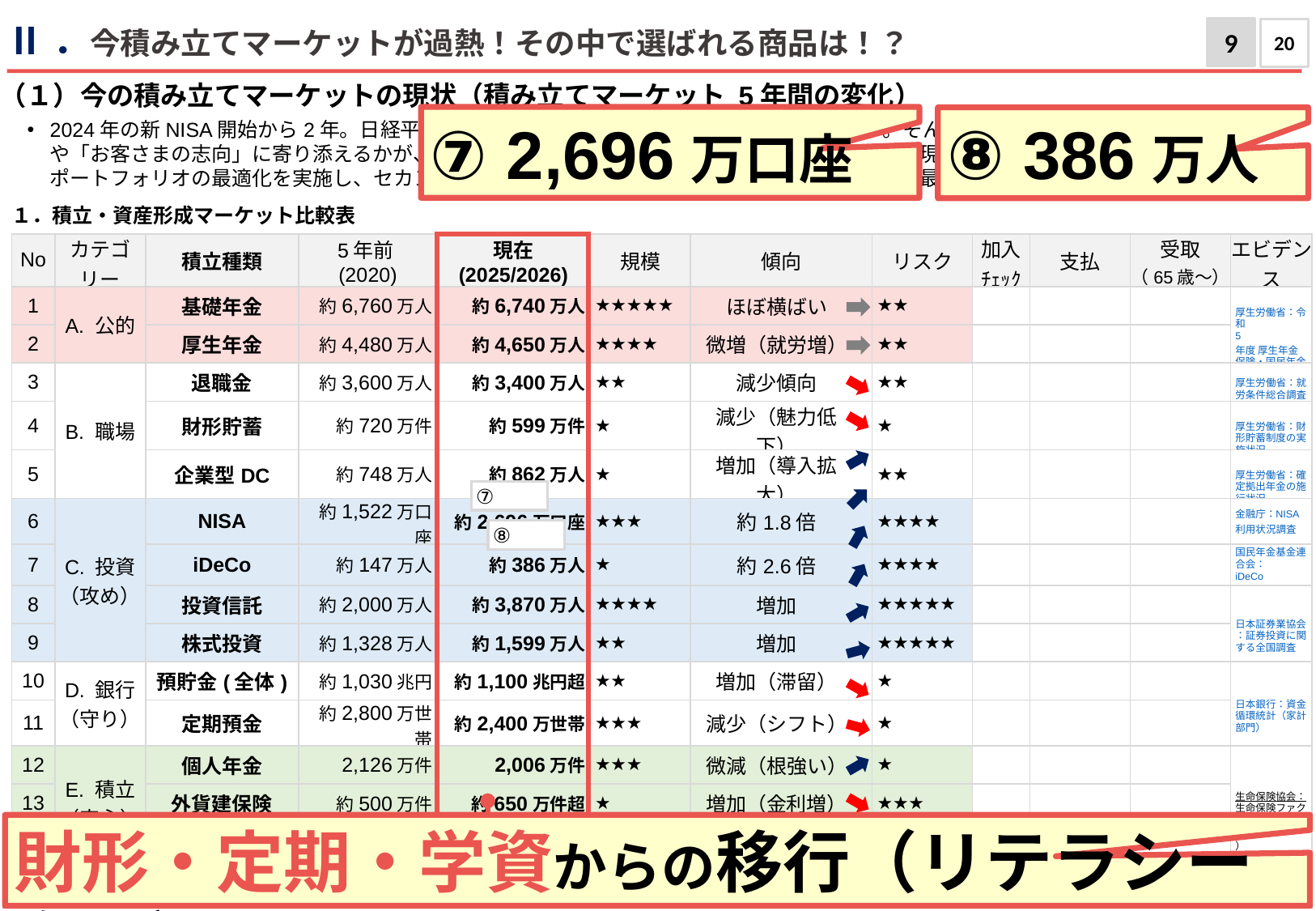

Ⅱ．今積み立てマーケットが過熱！その中で選ばれる商品は！？
9
20
（１）今の積み立てマーケットの現状（積み立てマーケット 5年間の変化）
⑦ 2,696万口座
⑧ 386万人
2024年の新NISA開始から2年。日経平均の高騰など市場はかつてなく活況となっています。そんな今だからこそ、「お客さまの不安」や「お客さまの志向」に寄り添えるかが、分かれ道です！今日は、そんな積み立てマーケットの現況を紹介しておりますので、お客さまのポートフォリオの最適化を実施し、セカンドライフに向けた計画を「お客さまの志向に合致した最適な形」アップデートしましょう！
１．積立・資産形成マーケット比較表
| No | カテゴリー | 積立種類 | 5年前 (2020) | 現在 (2025/2026) | 規模 | 傾向 |  | リスク | 加入ﾁｪｯｸ | 支払 | 受取 （65歳〜） | エビデンス |
| --- | --- | --- | --- | --- | --- | --- | --- | --- | --- | --- | --- | --- |
| 1 | A. 公的 | 基礎年金 | 約6,760万人 | 約6,740万人 | ★★★★★ | ほぼ横ばい |  | ★★ |  |  |  | 厚生労働省：令和5年度 厚生年金保険・国民年金事業の概況 |
| 2 |  | 厚生年金 | 約4,480万人 | 約4,650万人 | ★★★★ | 微増（就労増） |  | ★★ |  |  |  |  |
| 3 | B. 職場 | 退職金 | 約3,600万人 | 約3,400万人 | ★★ | 減少傾向 |  | ★★ |  |  |  | 厚生労働省：就労条件総合調査（退職給付制度） |
| 4 |  | 財形貯蓄 | 約720万件 | 約599万件 | ★ | 減少（魅力低下） |  | ★ |  |  |  | 厚生労働省：財形貯蓄制度の実施状況 |
| 5 |  | 企業型DC | 約748万人 | 約862万人 | ★ | 増加（導入拡大） |  | ★★ |  |  |  | 厚生労働省：確定拠出年金の施行状況 |
| 6 | C. 投資（攻め） | NISA | 約1,522万口座 | 約2,696万口座 | ★★★ | 約1.8倍 |  | ★★★★ |  |  |  | 金融庁：NISA利用状況調査 |
| 7 |  | iDeCo | 約147万人 | 約386万人 | ★ | 約2.6倍 |  | ★★★★ |  |  |  | 国民年金基金連合会：iDeCo公式サイト 統計情報 |
| 8 |  | 投資信託 | 約2,000万人 | 約3,870万人 | ★★★★ | 増加 |  | ★★★★★ |  |  |  | 日本証券業協会：証券投資に関する全国調査 |
| 9 |  | 株式投資 | 約1,328万人 | 約1,599万人 | ★★ | 増加 |  | ★★★★★ |  |  |  |  |
| 10 | D. 銀行（守り） | 預貯金(全体) | 約1,030兆円 | 約1,100兆円超 | ★★ | 増加（滞留） |  | ★ |  |  |  | 日本銀行：資金循環統計（家計部門） |
| 11 |  | 定期預金 | 約2,800万世帯 | 約2,400万世帯 | ★★★ | 減少（シフト） |  | ★ |  |  |  |  |
| 12 | E. 積立（安心） | 個人年金 | 2,126万件 | 2,006万件 | ★★★ | 微減（根強い） |  | ★ |  |  |  | 生命保険協会：生命保険ファクトブック（最新版） |
| 13 |  | 外貨建保険 | 約500万件 | 約650万件超 | ★ | 増加（金利増） |  | ★★★ |  |  |  |  |
| 14 |  | 学資保険 | 約840万件 | 約715万件 | ★ | 減少（出生減） |  | ★ |  |  |  |  |
| 合計 |  |  |  |  |  |  |  |  |  |  |  |  |

⑦

⑧

財形・定期・学資からの移行（リテラシー向上）